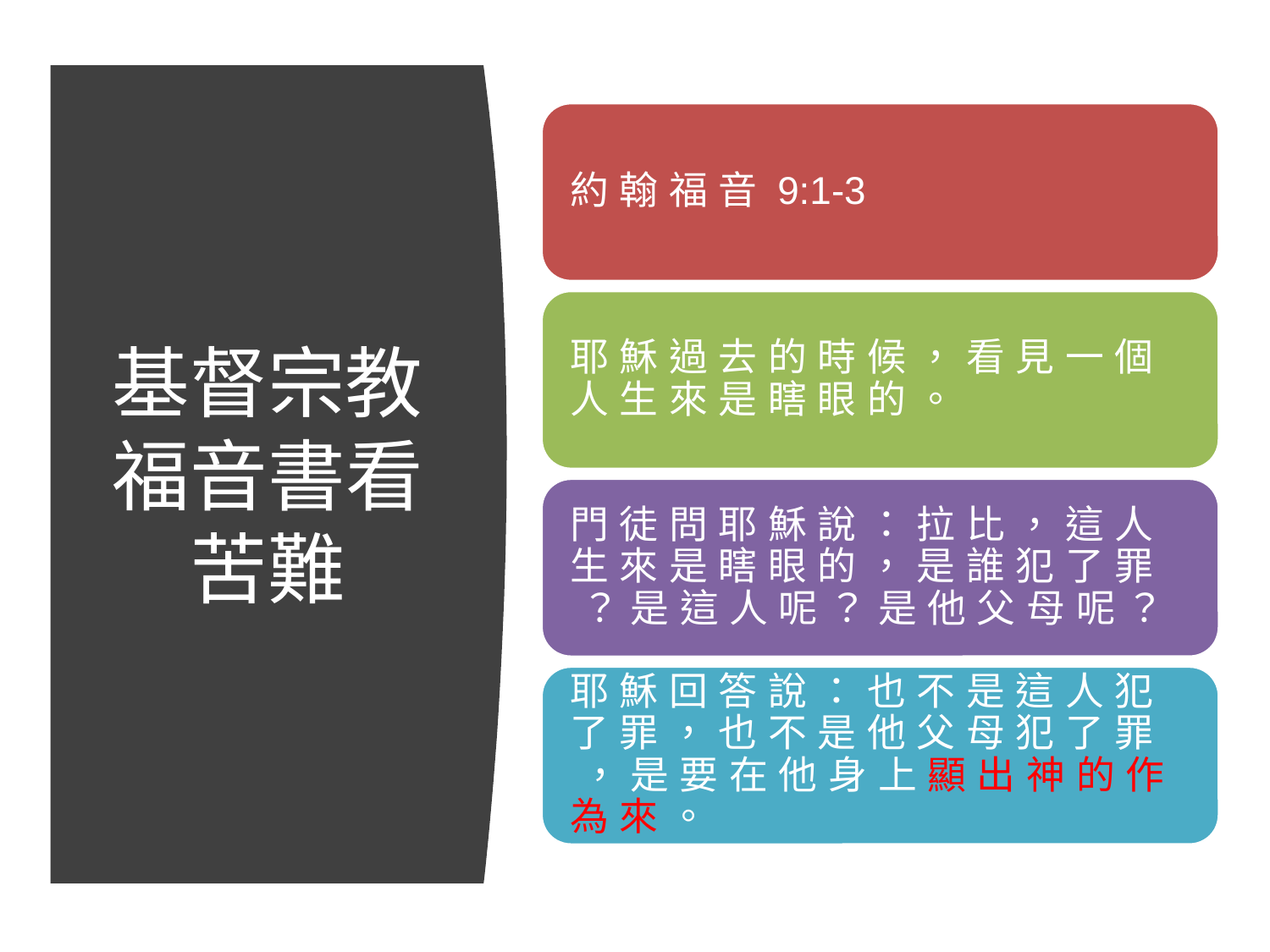

約 翰 福 音 9:1-3
耶 穌 過 去 的 時 候 ， 看 見 一 個 人 生 來 是 瞎 眼 的 。
門 徒 問 耶 穌 說 ： 拉 比 ， 這 人 生 來 是 瞎 眼 的 ， 是 誰 犯 了 罪 ？ 是 這 人 呢 ？ 是 他 父 母 呢 ？
耶 穌 回 答 說 ： 也 不 是 這 人 犯 了 罪 ， 也 不 是 他 父 母 犯 了 罪 ， 是 要 在 他 身 上 顯 出 神 的 作 為 來 。

# 基督宗教福音書看苦難